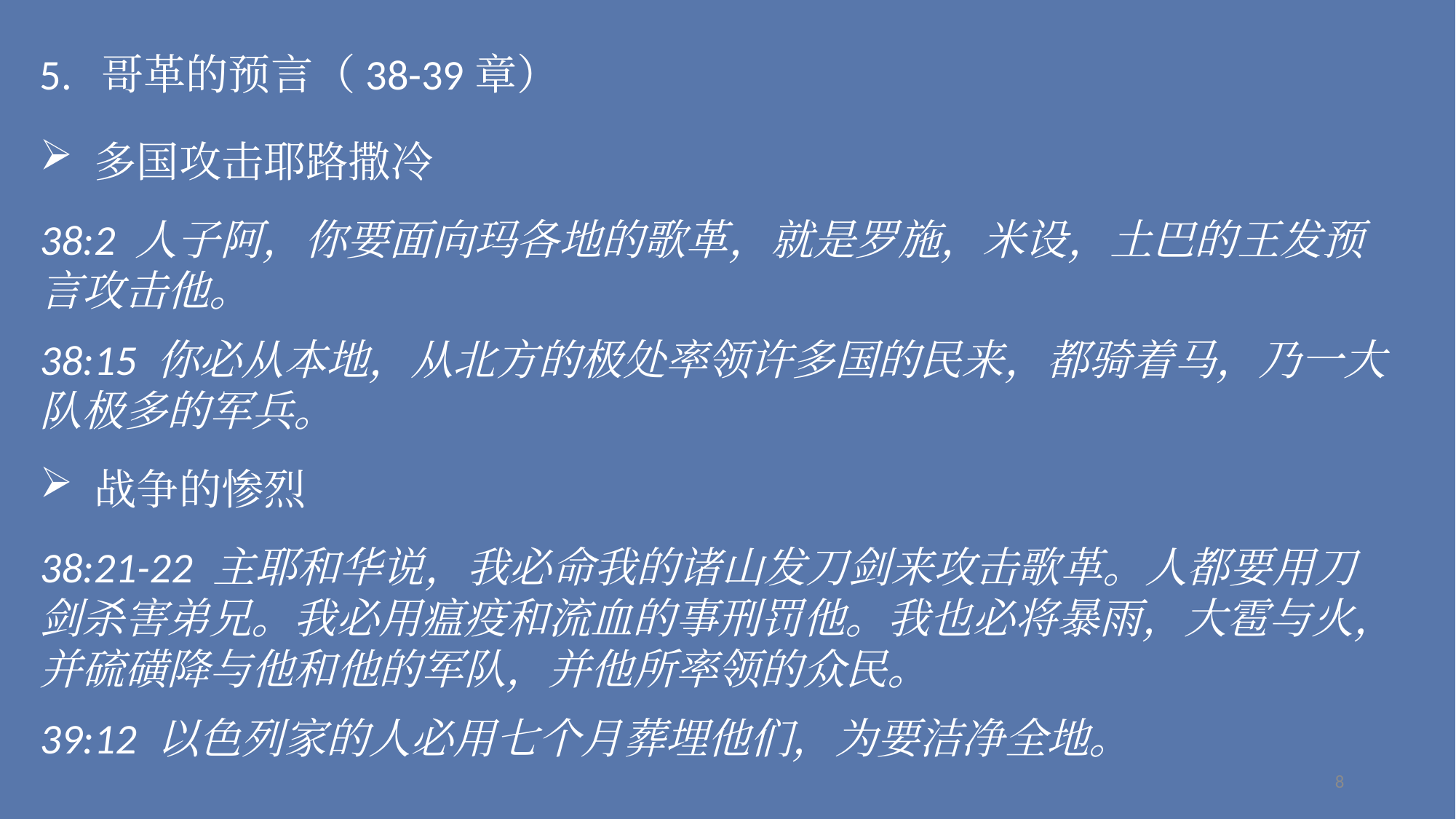

5.  哥革的预言（38-39章）
多国攻击耶路撒冷
38:2 人子阿，你要面向玛各地的歌革，就是罗施，米设，土巴的王发预言攻击他。
38:15 你必从本地，从北方的极处率领许多国的民来，都骑着马，乃一大队极多的军兵。
战争的惨烈
38:21-22 主耶和华说，我必命我的诸山发刀剑来攻击歌革。人都要用刀剑杀害弟兄。我必用瘟疫和流血的事刑罚他。我也必将暴雨，大雹与火，并硫磺降与他和他的军队，并他所率领的众民。
39:12 以色列家的人必用七个月葬埋他们，为要洁净全地。
8